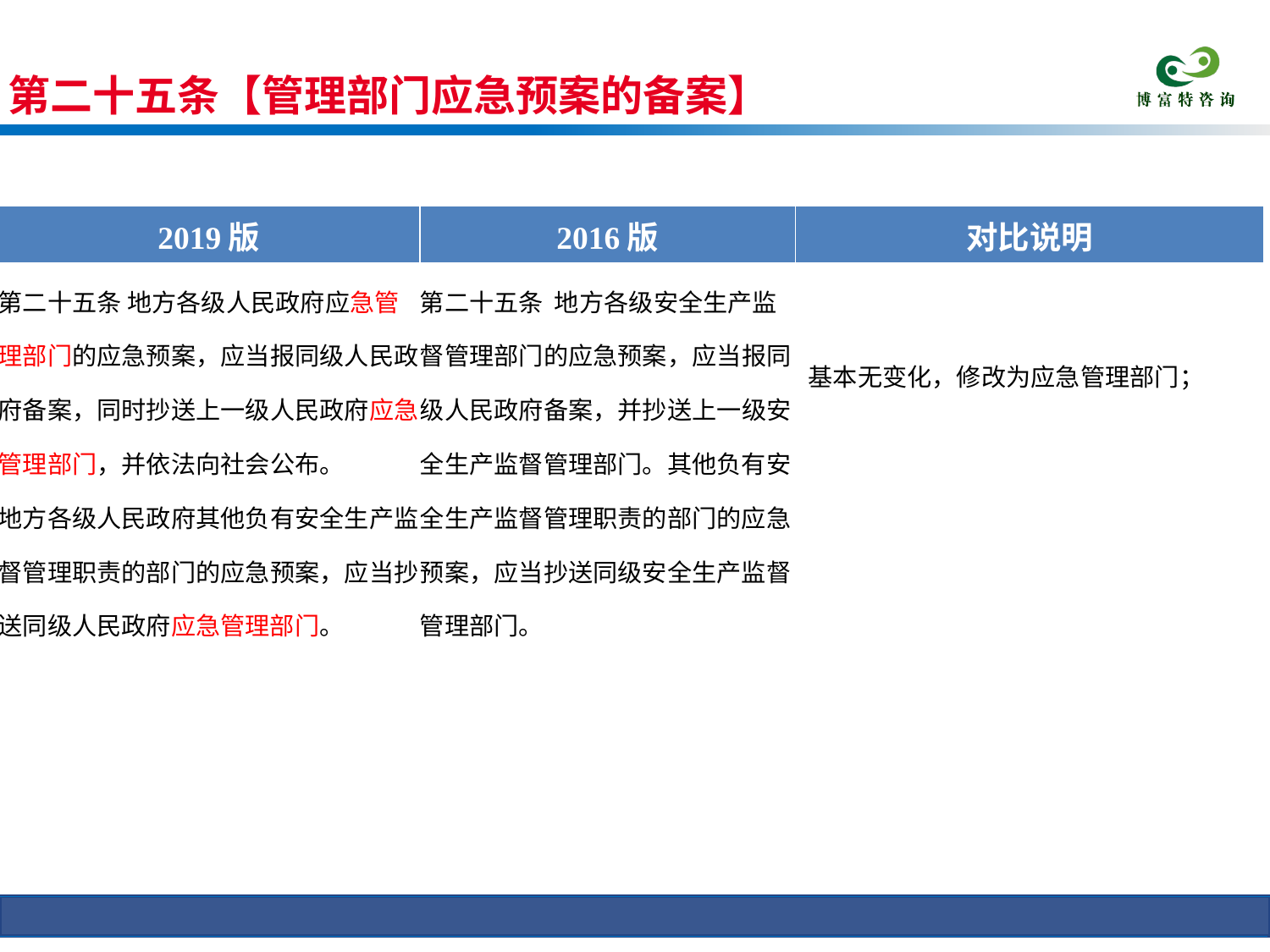

第二十五条【管理部门应急预案的备案】
条文对比
| 2019版 | 2016版 | 对比说明 |
| --- | --- | --- |
| 第二十五条 地方各级人民政府应急管理部门的应急预案，应当报同级人民政府备案，同时抄送上一级人民政府应急管理部门，并依法向社会公布。 地方各级人民政府其他负有安全生产监督管理职责的部门的应急预案，应当抄送同级人民政府应急管理部门。 | 第二十五条 地方各级安全生产监督管理部门的应急预案，应当报同级人民政府备案，并抄送上一级安全生产监督管理部门。其他负有安全生产监督管理职责的部门的应急预案，应当抄送同级安全生产监督管理部门。 | 基本无变化，修改为应急管理部门； |